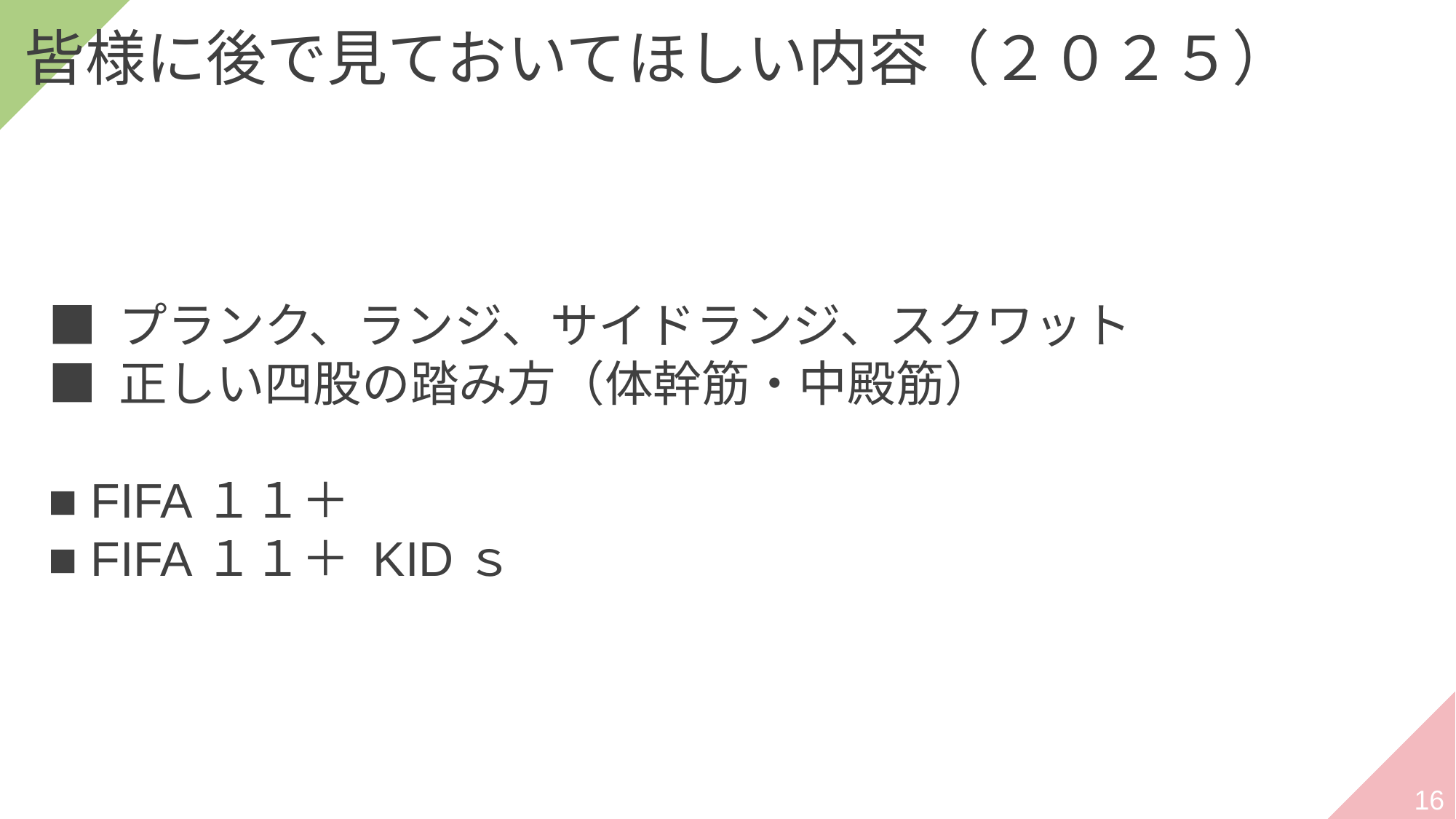

皆様に後で見ておいてほしい内容（２０２５）

■ プランク、ランジ、サイドランジ、スクワット
■ 正しい四股の踏み方（体幹筋・中殿筋）

■ FIFA１１＋
■ FIFA１１＋ KIDｓ

16